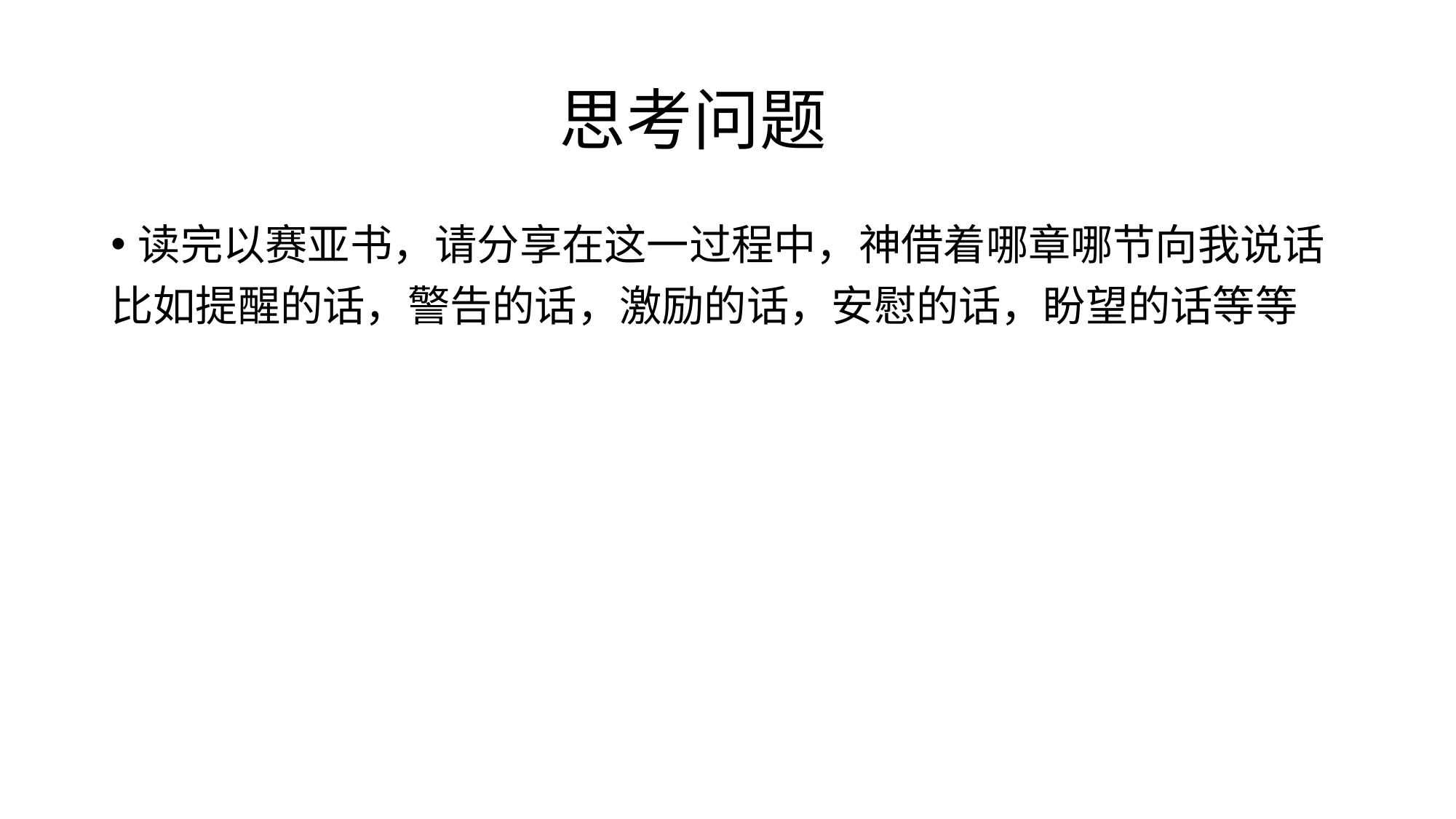

# 思考问题
读完以赛亚书，请分享在这一过程中，神借着哪章哪节向我说话
比如提醒的话，警告的话，激励的话，安慰的话，盼望的话等等